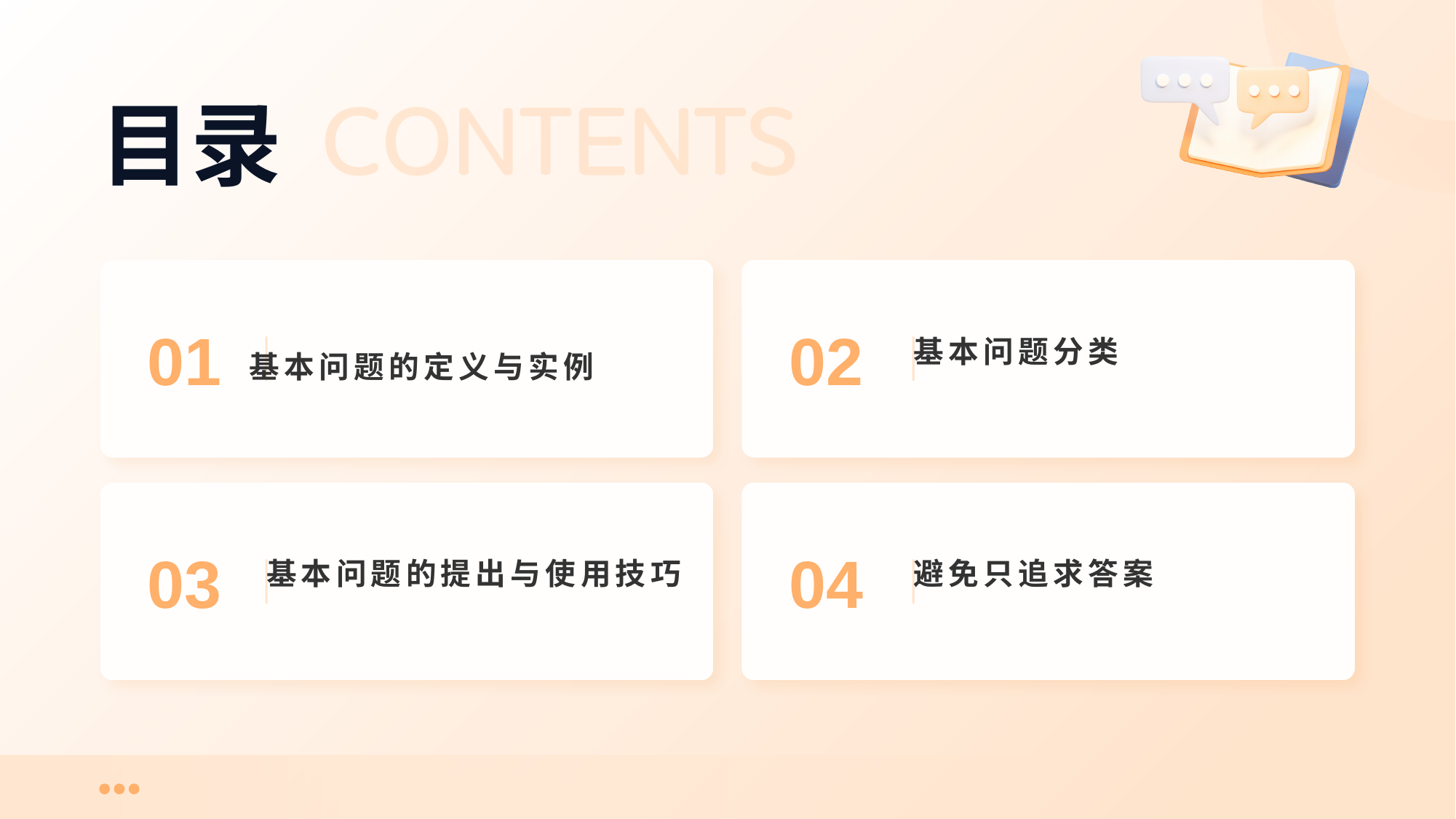

# 目录

01
02
基本问题分类
基本问题的定义与实例

避免只追求答案
基本问题的提出与使用技巧
03
04